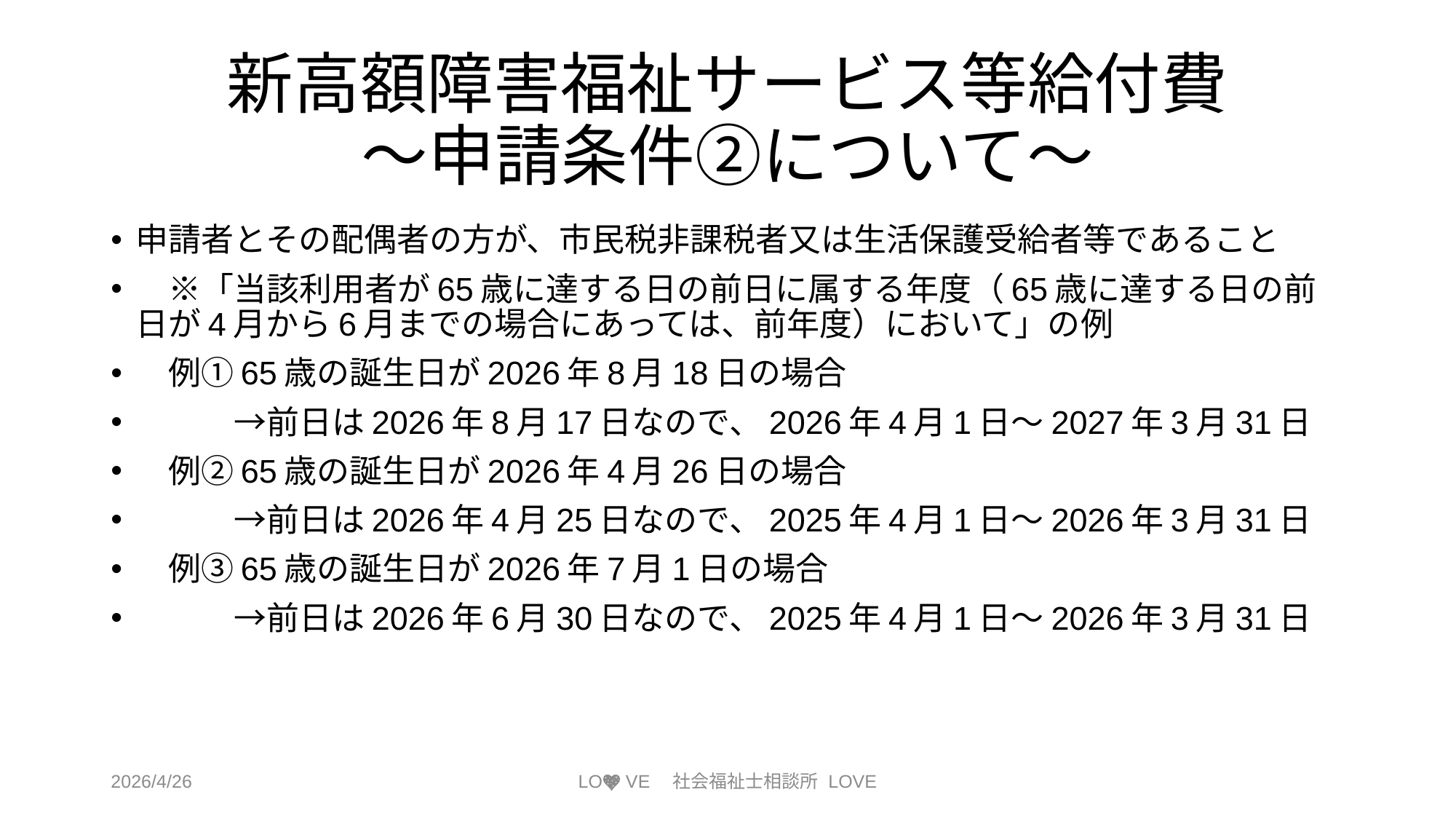

# 新高額障害福祉サービス等給付費 ～申請条件②について～
申請者とその配偶者の方が、市民税非課税者又は生活保護受給者等であること
　※「当該利用者が65歳に達する日の前日に属する年度（65歳に達する日の前日が4月から6月までの場合にあっては、前年度）において」の例
　例①65歳の誕生日が2026年8月18日の場合
　　　→前日は2026年8月17日なので、2026年4月1日～2027年3月31日
　例②65歳の誕生日が2026年4月26日の場合
　　　→前日は2026年4月25日なので、2025年4月1日～2026年3月31日
　例③65歳の誕生日が2026年7月1日の場合
　　　→前日は2026年6月30日なので、2025年4月1日～2026年3月31日

2026/4/26
LO💖 VE　社会福祉士相談所 LOVE